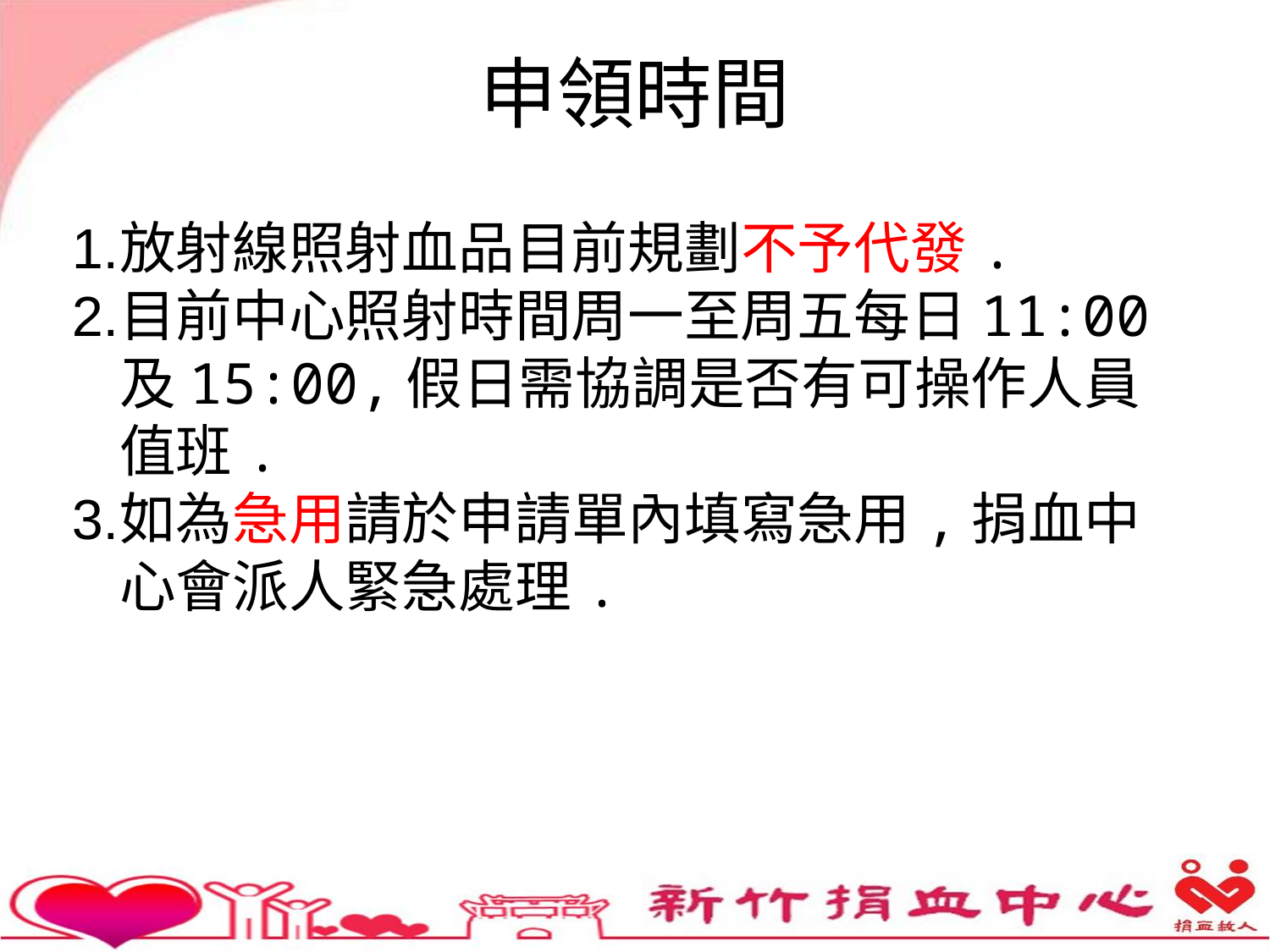

# 申領時間
放射線照射血品目前規劃不予代發.
目前中心照射時間周一至周五每日11:00及15:00,假日需協調是否有可操作人員值班.
如為急用請於申請單內填寫急用,捐血中心會派人緊急處理.